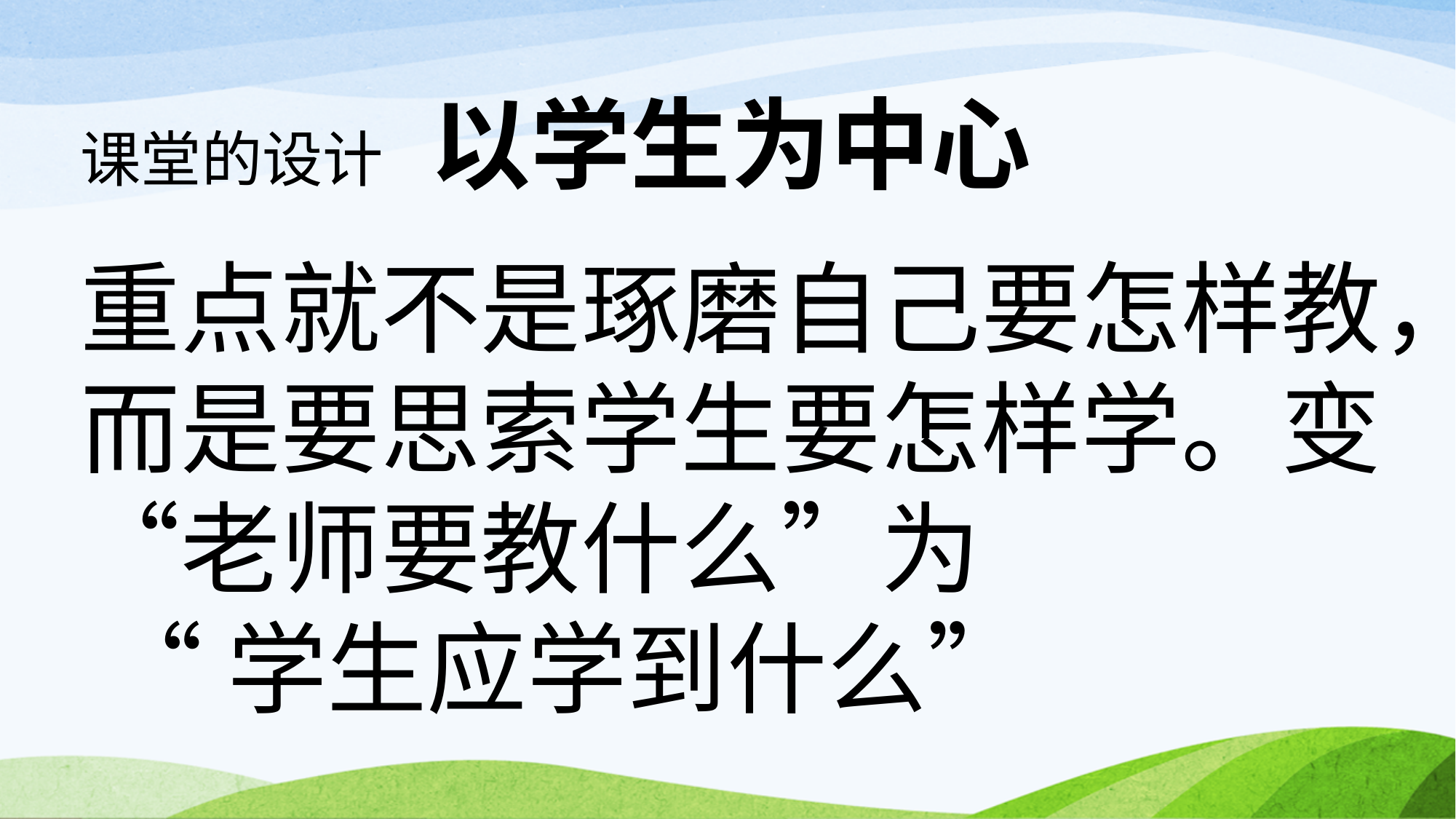

课堂的设计	 以学生为中心

重点就不是琢磨自己要怎样教，而是要思索学生要怎样学。变“老师要教什么”为
 “学生应学到什么”